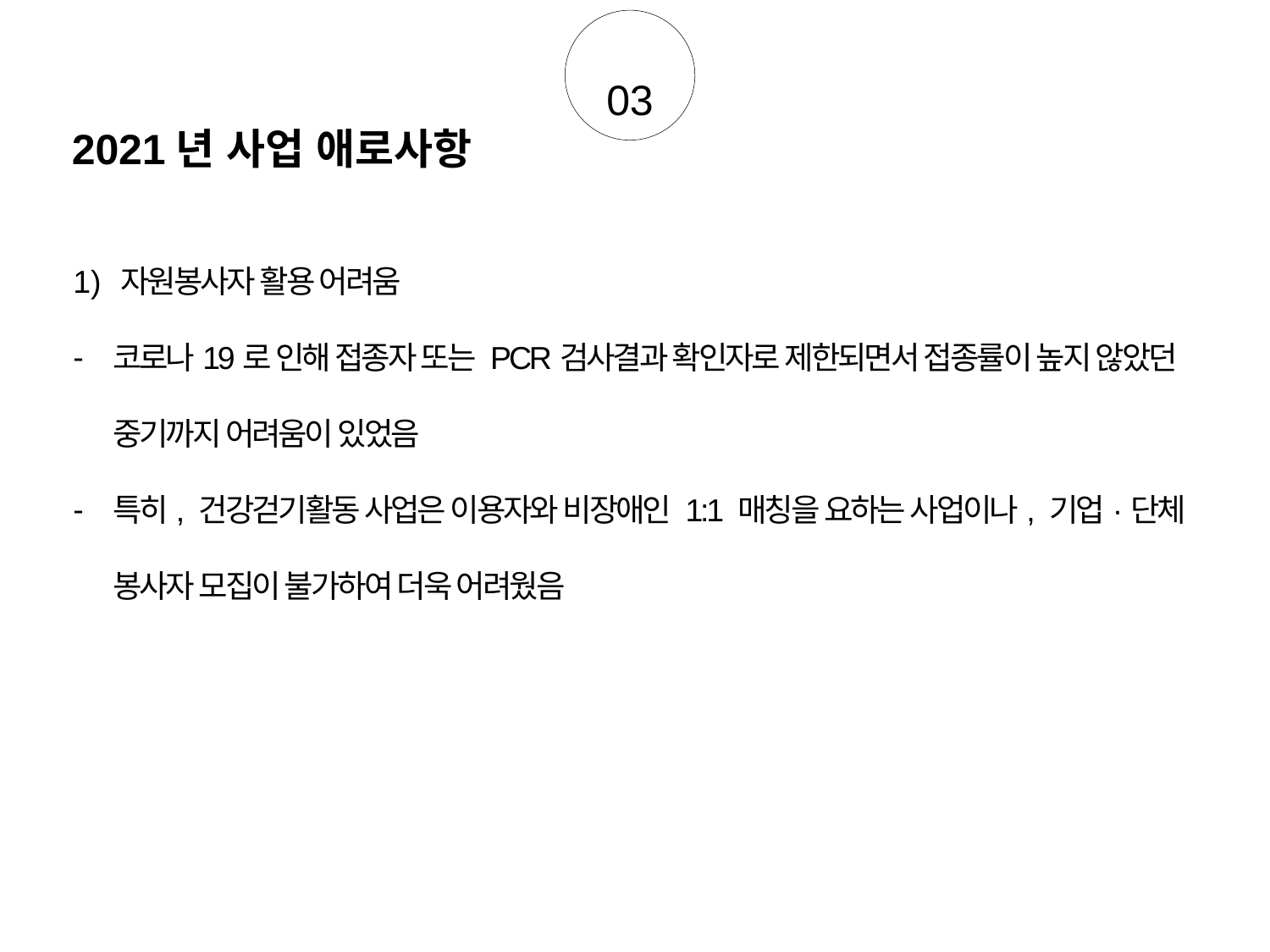

03
2021년 사업 애로사항
자원봉사자 활용 어려움
코로나19로 인해 접종자 또는 PCR검사결과 확인자로 제한되면서 접종률이 높지 않았던 중기까지 어려움이 있었음
특히, 건강걷기활동 사업은 이용자와 비장애인 1:1 매칭을 요하는 사업이나, 기업·단체 봉사자 모집이 불가하여 더욱 어려웠음